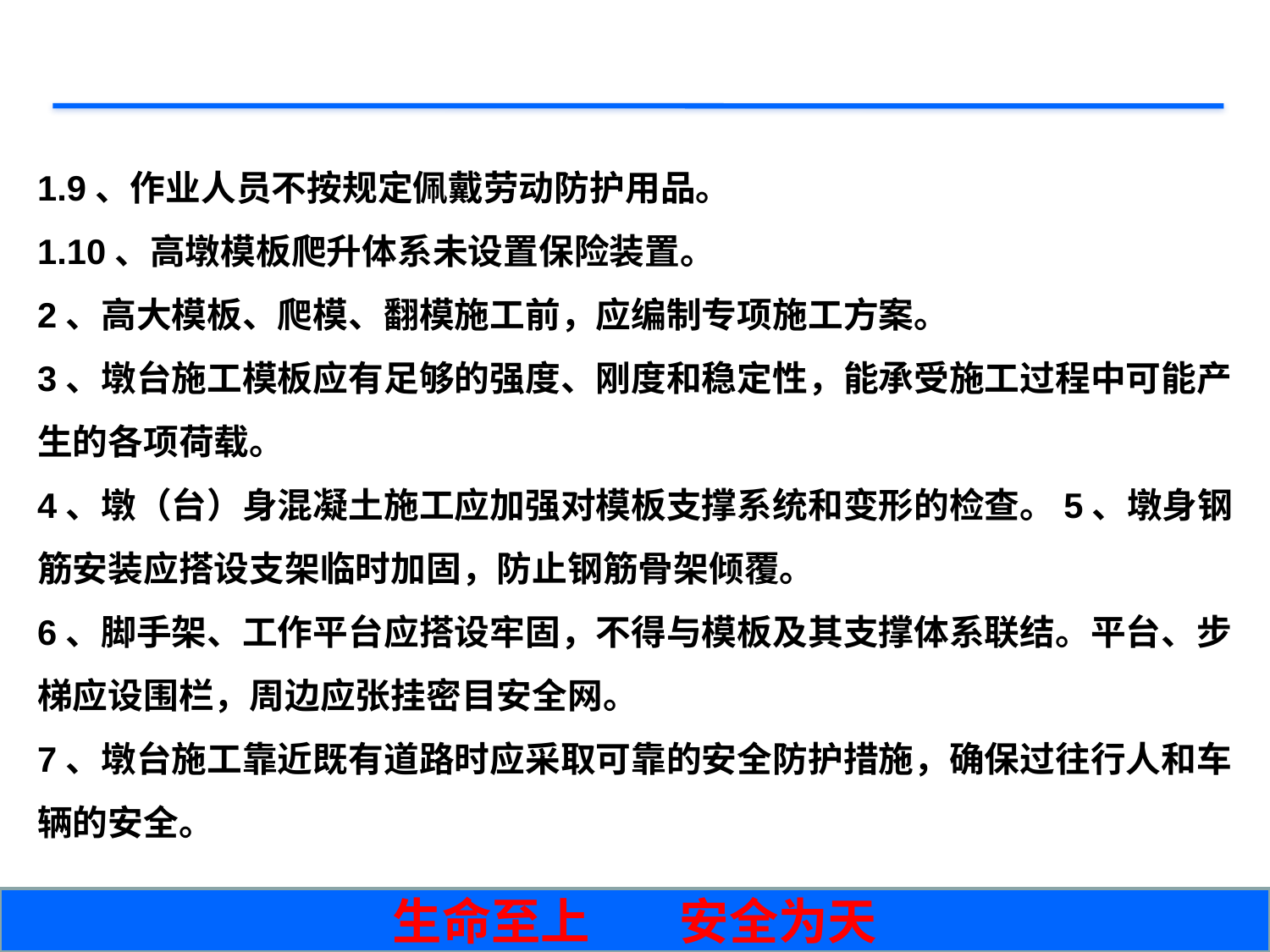

1.9、作业人员不按规定佩戴劳动防护用品。
1.10、高墩模板爬升体系未设置保险装置。
2、高大模板、爬模、翻模施工前，应编制专项施工方案。
3、墩台施工模板应有足够的强度、刚度和稳定性，能承受施工过程中可能产生的各项荷载。
4、墩（台）身混凝土施工应加强对模板支撑系统和变形的检查。5、墩身钢筋安装应搭设支架临时加固，防止钢筋骨架倾覆。
6、脚手架、工作平台应搭设牢固，不得与模板及其支撑体系联结。平台、步梯应设围栏，周边应张挂密目安全网。
7、墩台施工靠近既有道路时应采取可靠的安全防护措施，确保过往行人和车辆的安全。